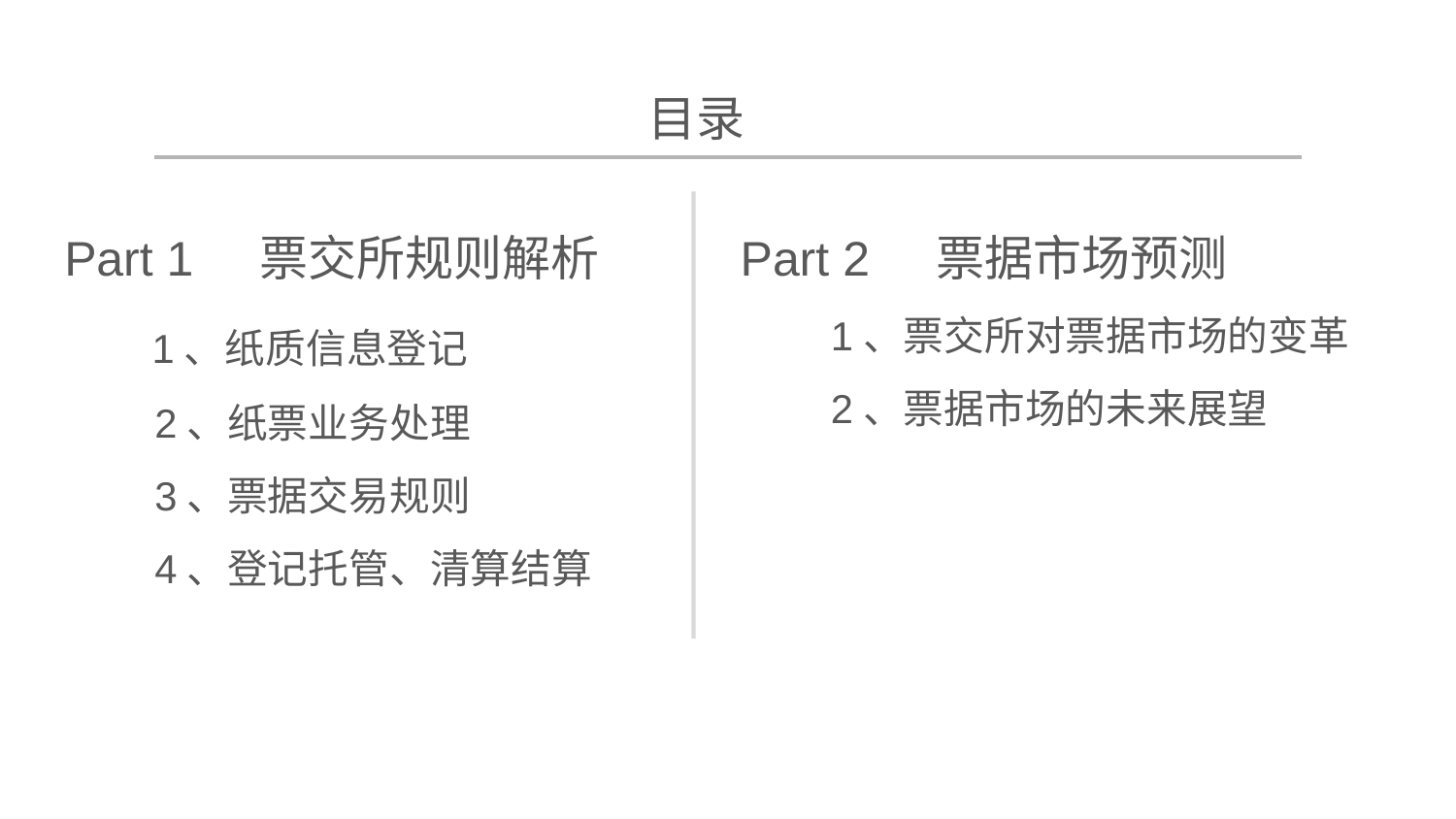

目录
Part 1    票交所规则解析
       1、纸质信息登记
   2、纸票业务处理
   3、票据交易规则
   4、登记托管、清算结算

Part 2    票据市场预测
   1、票交所对票据市场的变革
   2、票据市场的未来展望